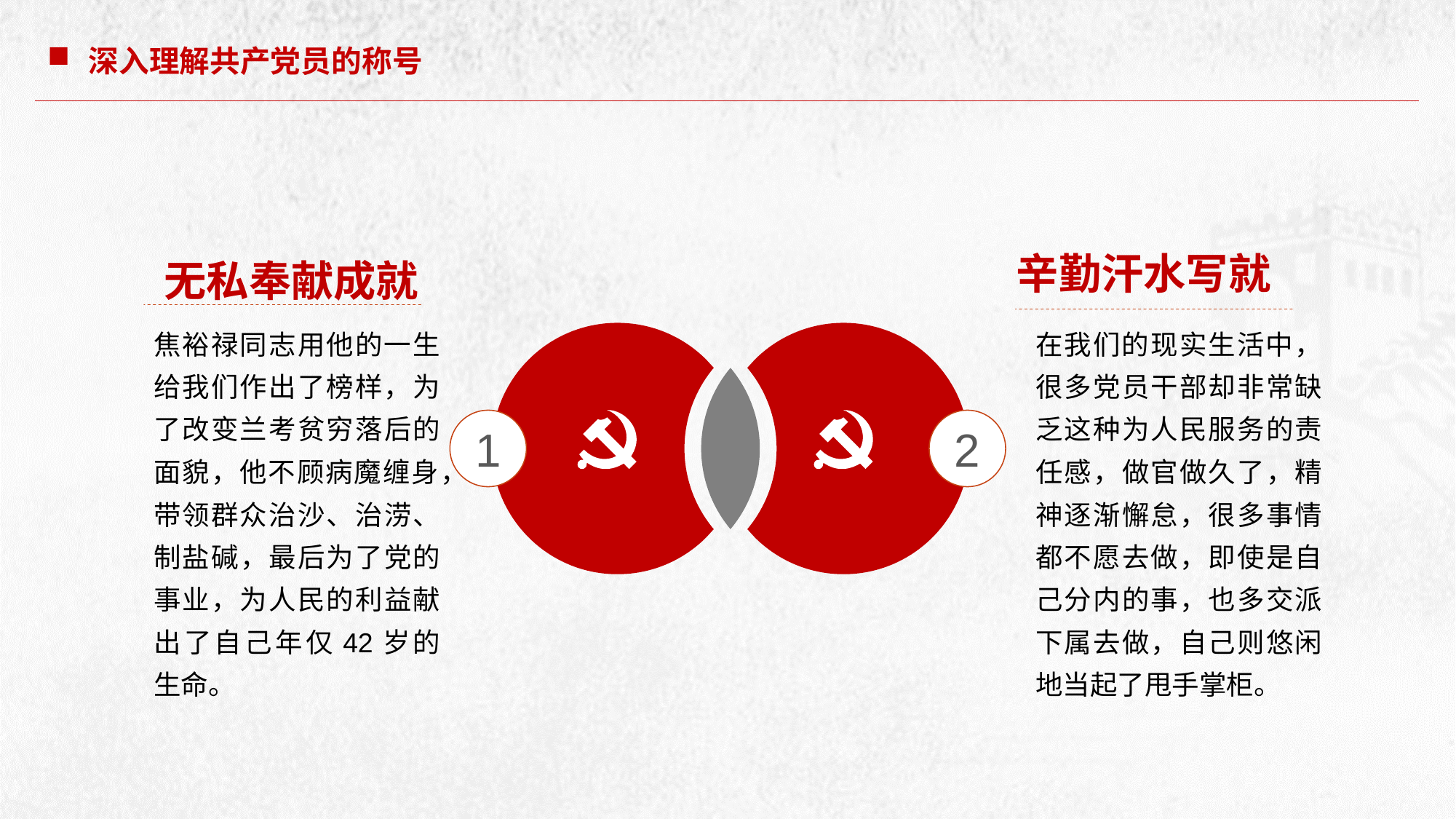

深入理解共产党员的称号
辛勤汗水写就
无私奉献成就
焦裕禄同志用他的一生给我们作出了榜样，为了改变兰考贫穷落后的面貌，他不顾病魔缠身，带领群众治沙、治涝、制盐碱，最后为了党的事业，为人民的利益献出了自己年仅42岁的生命。
在我们的现实生活中，很多党员干部却非常缺乏这种为人民服务的责任感，做官做久了，精神逐渐懈怠，很多事情都不愿去做，即使是自己分内的事，也多交派下属去做，自己则悠闲地当起了甩手掌柜。

1
2